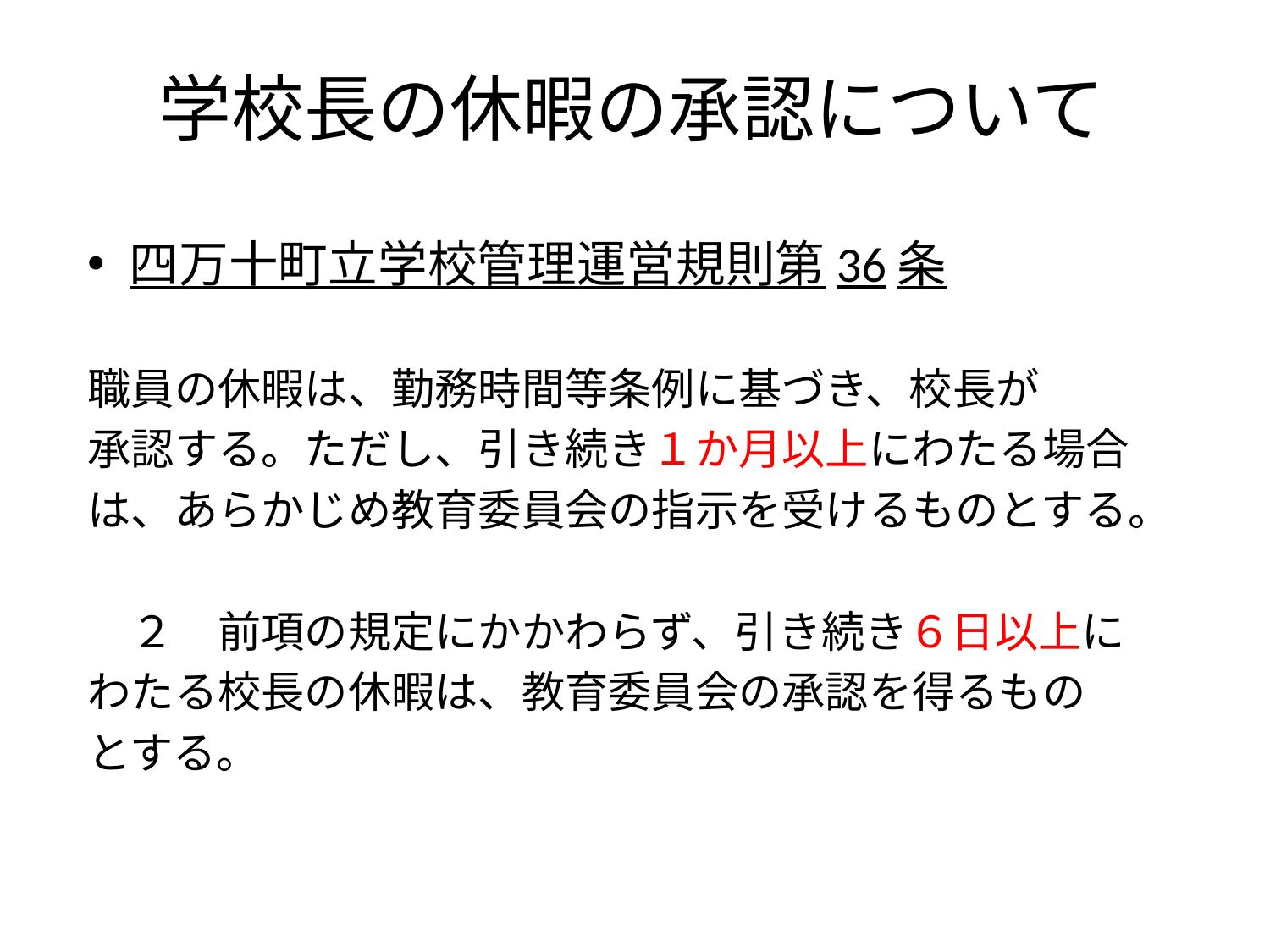

# 学校長の休暇の承認について
四万十町立学校管理運営規則第36条

職員の休暇は、勤務時間等条例に基づき、校長が
承認する。ただし、引き続き１か月以上にわたる場合
は、あらかじめ教育委員会の指示を受けるものとする。

　２　前項の規定にかかわらず、引き続き６日以上に
わたる校長の休暇は、教育委員会の承認を得るもの
とする。